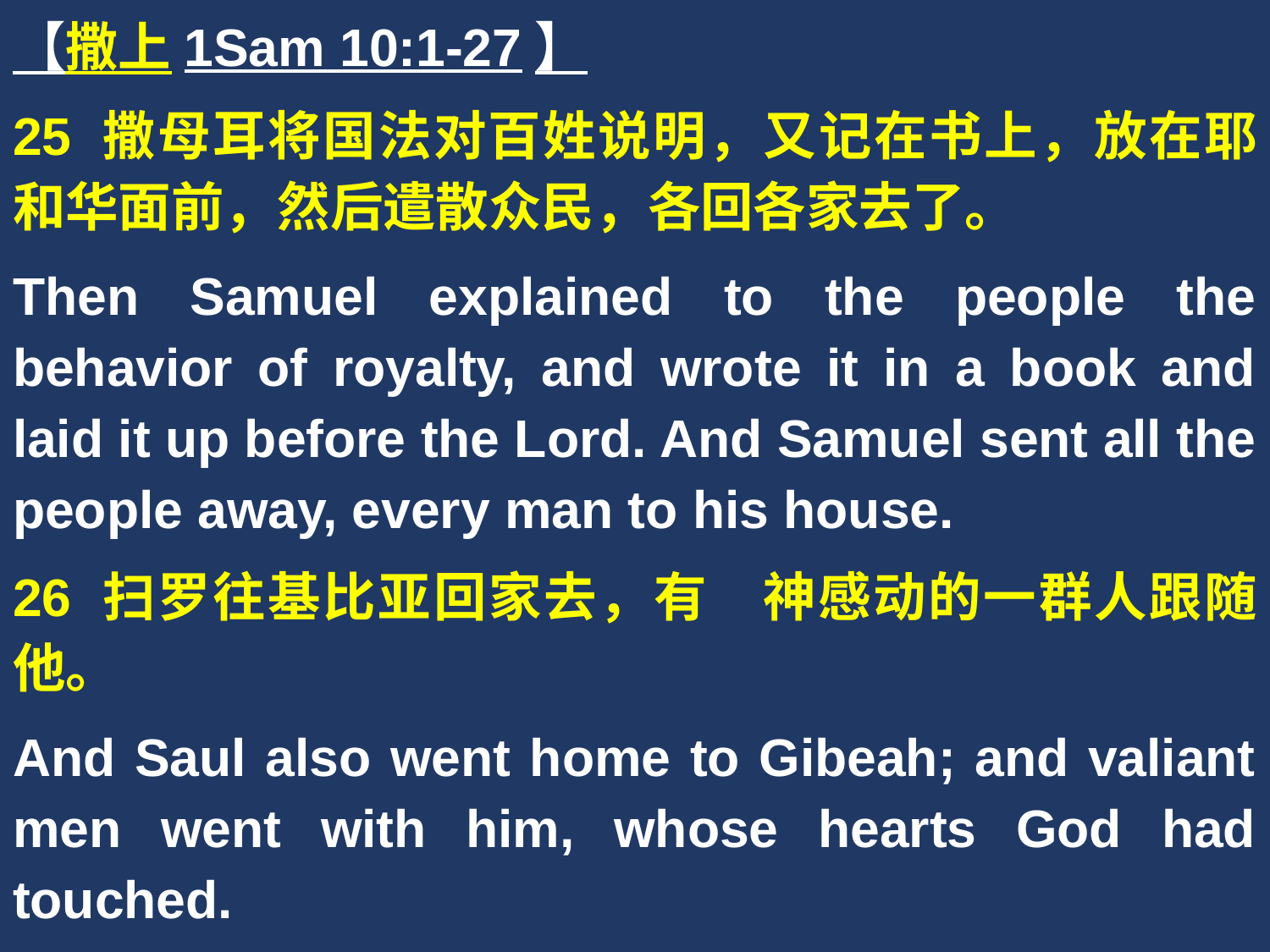

【撒上1Sam 10:1-27】
25 撒母耳将国法对百姓说明，又记在书上，放在耶和华面前，然后遣散众民，各回各家去了。
Then Samuel explained to the people the behavior of royalty, and wrote it in a book and laid it up before the Lord. And Samuel sent all the people away, every man to his house.
26 扫罗往基比亚回家去，有　神感动的一群人跟随他。
And Saul also went home to Gibeah; and valiant men went with him, whose hearts God had touched.